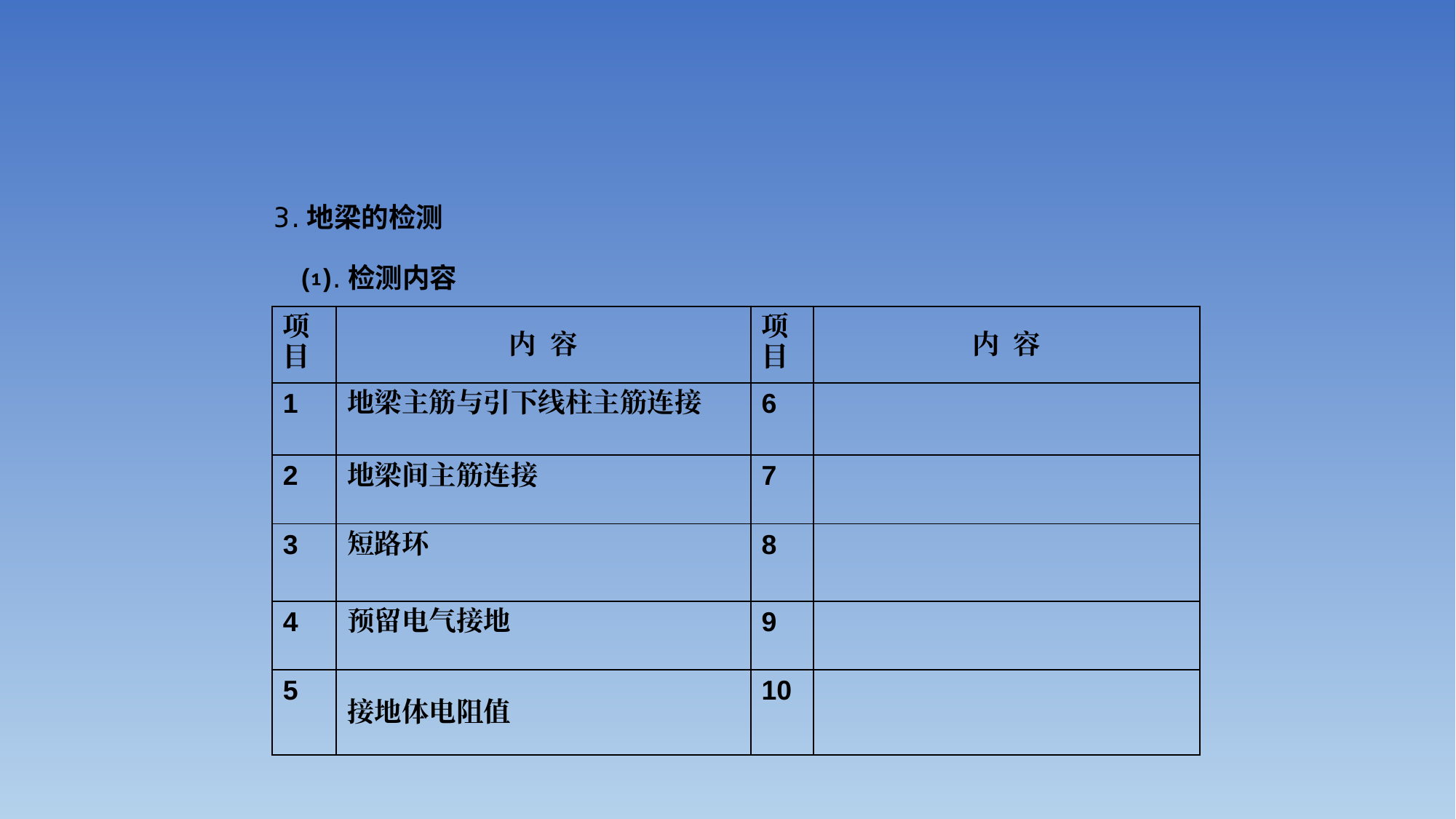

#
3.地梁的检测
⑴.检测内容
| 项 目 | 内 容 | 项 目 | 内 容 |
| --- | --- | --- | --- |
| 1 | 地梁主筋与引下线柱主筋连接 | 6 |  |
| 2 | 地梁间主筋连接 | 7 |  |
| 3 | 短路环 | 8 |  |
| 4 | 预留电气接地 | 9 |  |
| 5 | 接地体电阻值 | 10 |  |